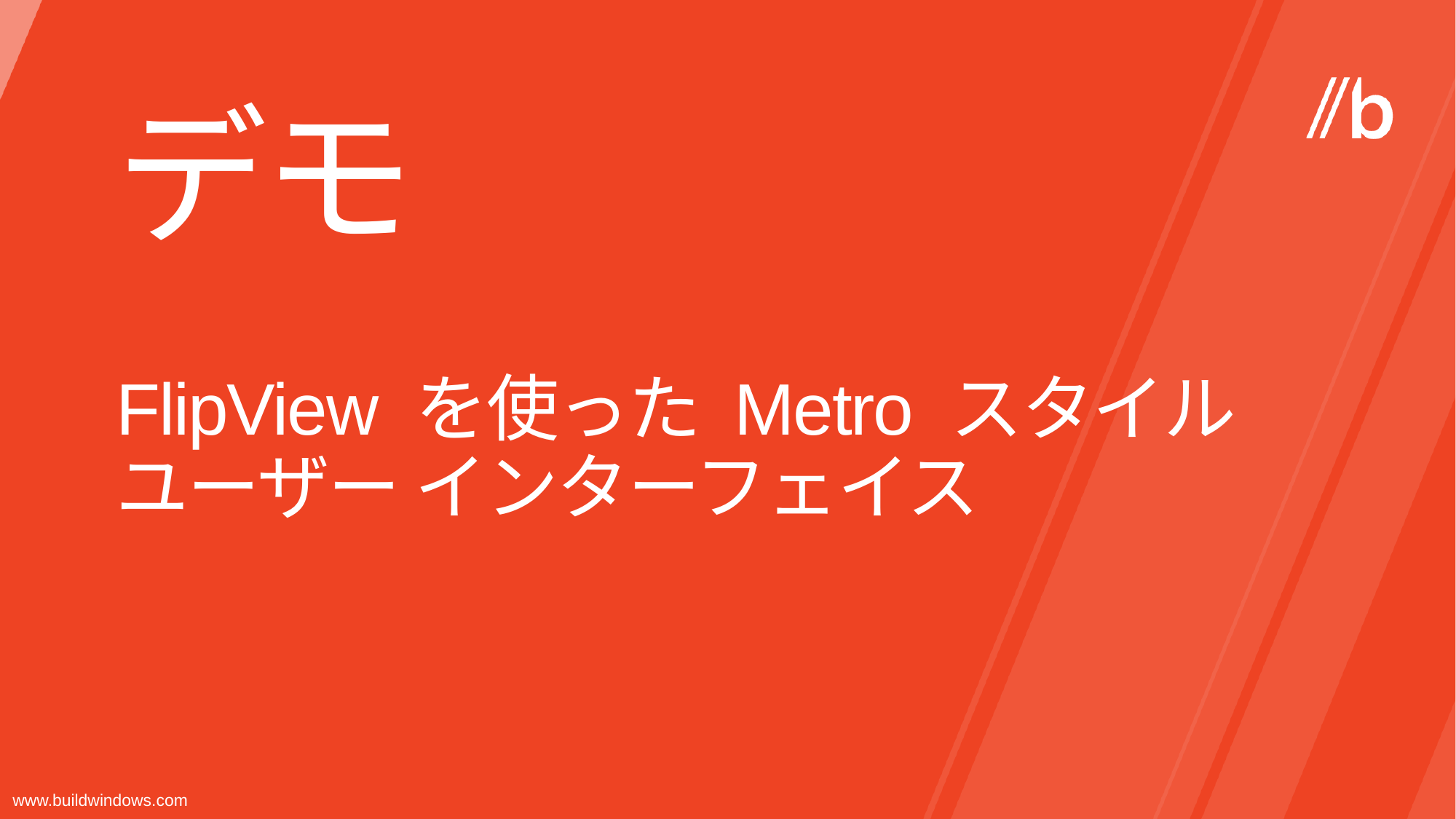

デモ
# FlipView を使った Metro スタイル ユーザー インターフェイス